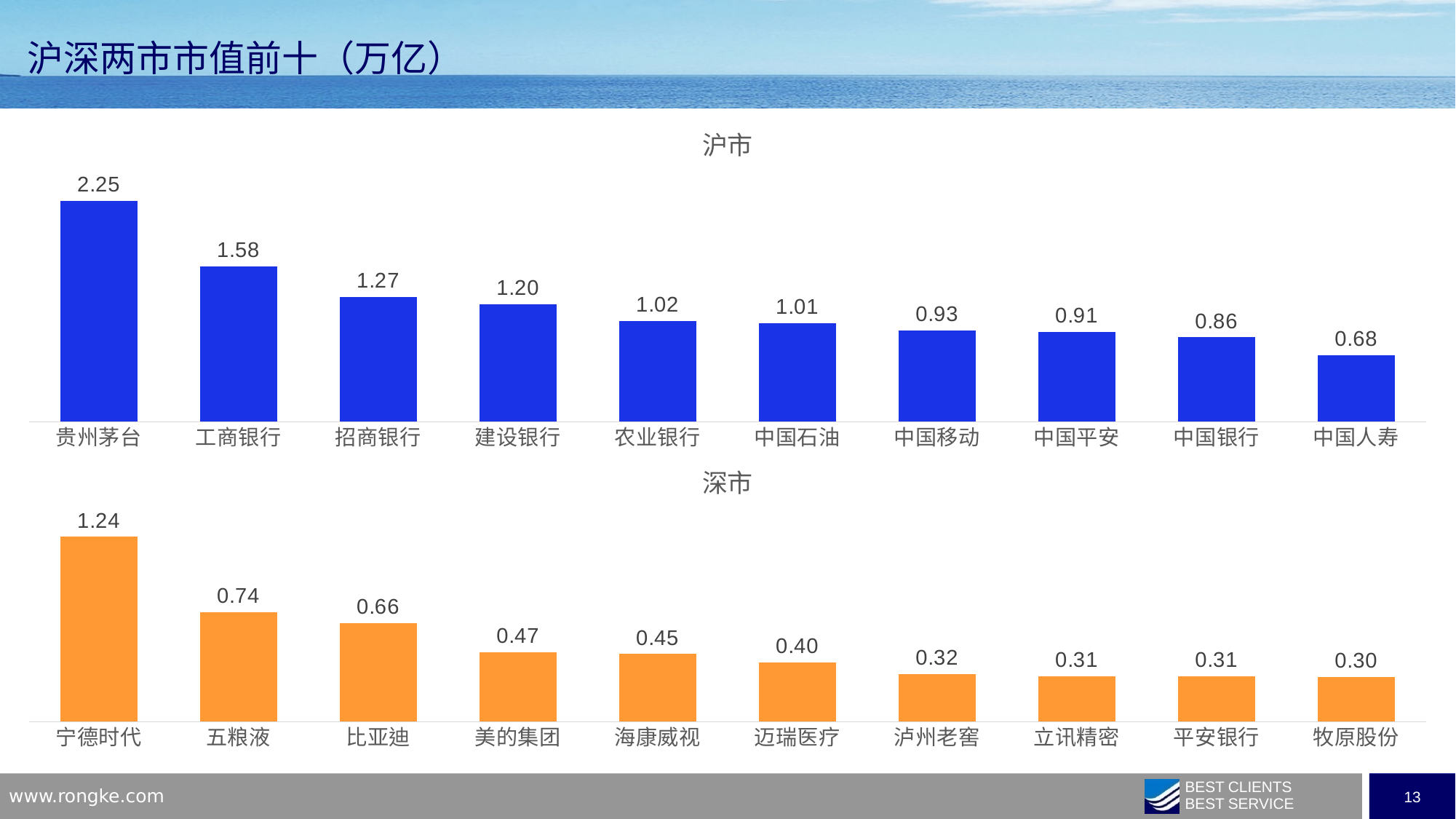

沪深两市市值前十（万亿）

### Chart: 沪市

| Category |  |
|---|---|
| 贵州茅台 | 2.24909654 |
| 工商银行 | 1.5844331200000001 |
| 招商银行 | 1.27180187 |
| 建设银行 | 1.19805659 |
| 农业银行 | 1.02498528 |
| 中国石油 | 1.00549632 |
| 中国移动 | 0.9289547699999999 |
| 中国平安 | 0.91392542 |
| 中国银行 | 0.85911173 |
| 中国人寿 | 0.67735009 |

### Chart: 深市

| Category | 系列 1 |
|---|---|
| 宁德时代 | 1.2431828 |
| 五粮液 | 0.73750552 |
| 比亚迪 | 0.6635220199999999 |
| 美的集团 | 0.46605645000000007 |
| 海康威视 | 0.45468066 |
| 迈瑞医疗 | 0.39766477 |
| 泸州老窖 | 0.31875183 |
| 立讯精密 | 0.30735562 |
| 平安银行 | 0.30564321 |
| 牧原股份 | 0.30037543 |